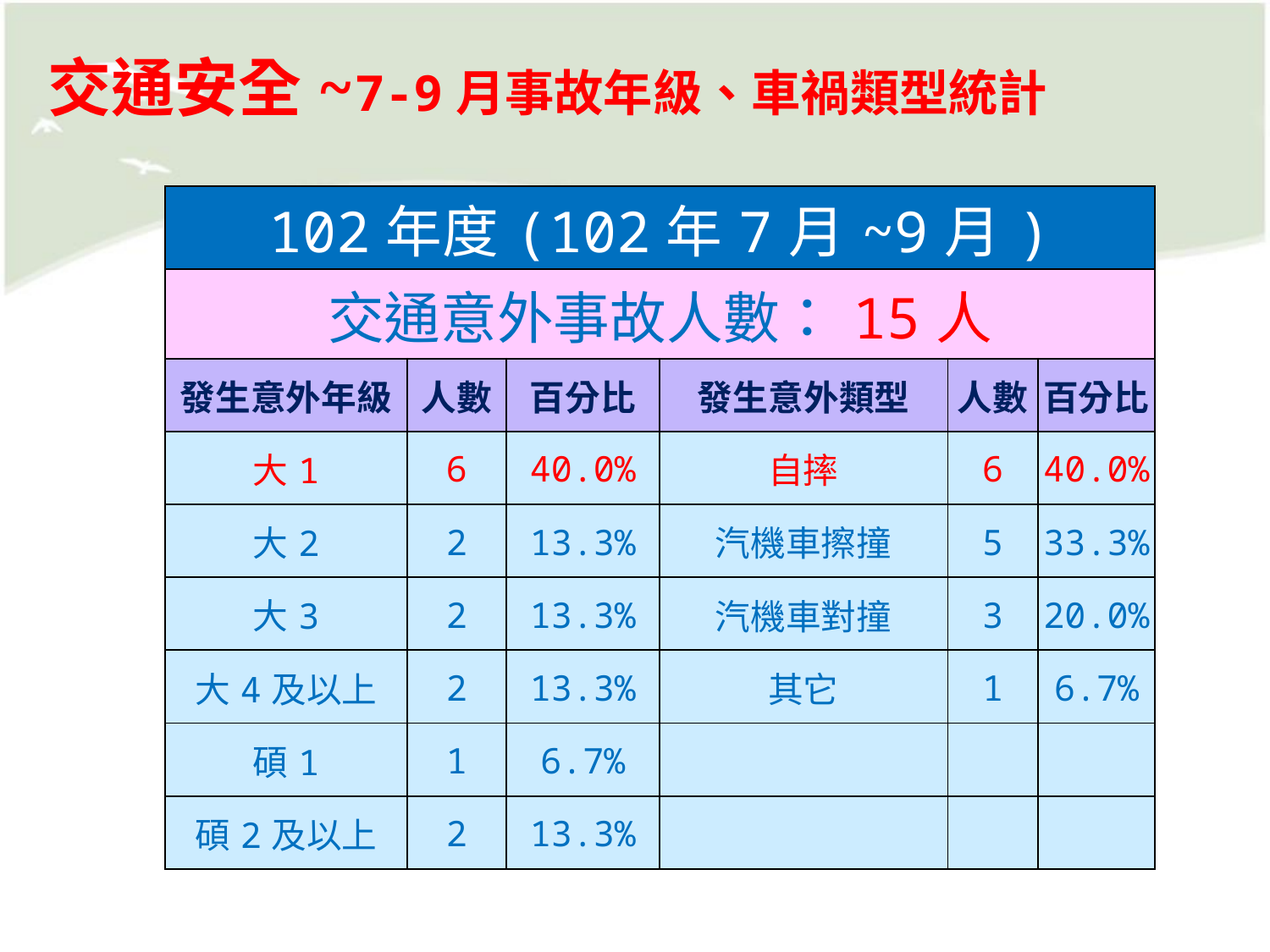

# 交通安全~7-9月事故年級、車禍類型統計
| 102年度(102年7月~9月) |  |  |  |  |  |
| --- | --- | --- | --- | --- | --- |
| 交通意外事故人數：15人 |  |  |  |  |  |
| 發生意外年級 | 人數 | 百分比 | 發生意外類型 | 人數 | 百分比 |
| 大1 | 6 | 40.0% | 自摔 | 6 | 40.0% |
| 大2 | 2 | 13.3% | 汽機車擦撞 | 5 | 33.3% |
| 大3 | 2 | 13.3% | 汽機車對撞 | 3 | 20.0% |
| 大4及以上 | 2 | 13.3% | 其它 | 1 | 6.7% |
| 碩1 | 1 | 6.7% |  |  |  |
| 碩2及以上 | 2 | 13.3% |  |  |  |